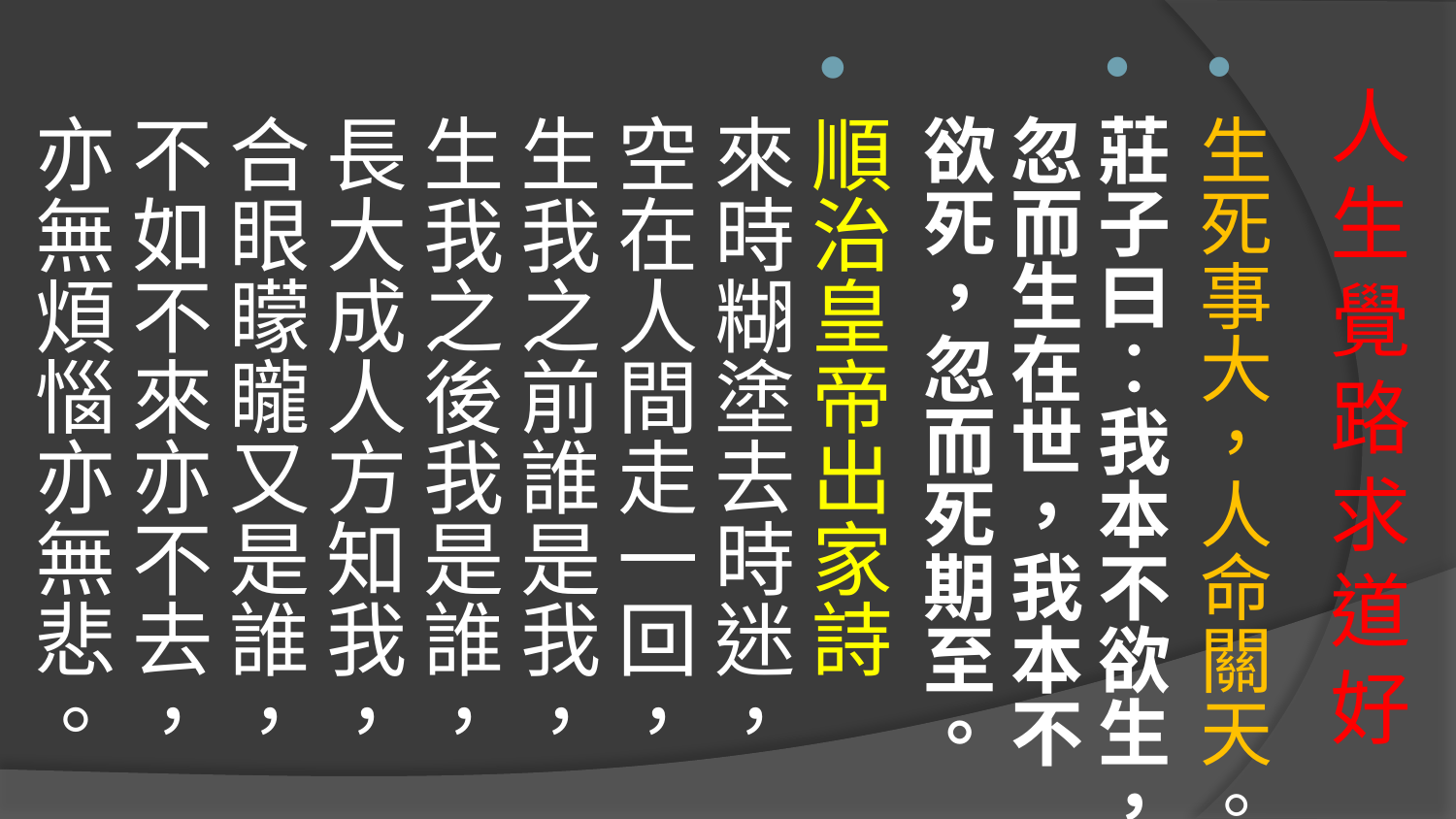

生死事大，人命關天。
莊子曰︰我本不欲生，忽而生在世，我本不欲死，忽而死期至。
順治皇帝出家詩 來時糊塗去時迷，空在人間走一回，生我之前誰是我，生我之後我是誰，長大成人方知我，合眼矇矓又是誰，不如不來亦不去，亦無煩惱亦無悲。
# 人生覺路求道好